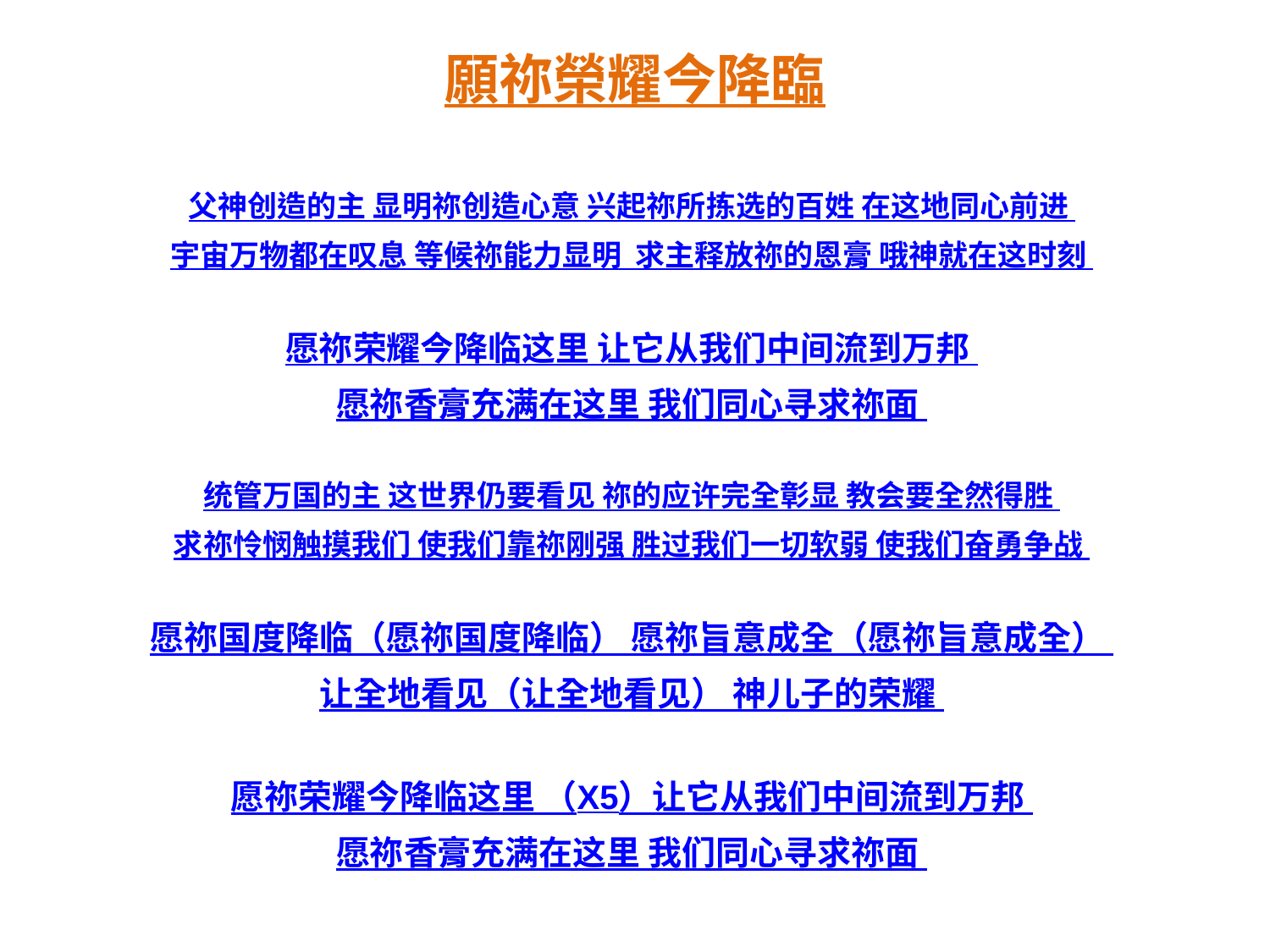

# 願祢榮耀今降臨
父神创造的主 显明祢创造心意 兴起祢所拣选的百姓 在这地同心前进
宇宙万物都在叹息 等候祢能力显明  求主释放祢的恩膏 哦神就在这时刻

愿祢荣耀今降临这里 让它从我们中间流到万邦
愿祢香膏充满在这里 我们同心寻求祢面

统管万国的主 这世界仍要看见 祢的应许完全彰显 教会要全然得胜
求祢怜悯触摸我们 使我们靠祢刚强 胜过我们一切软弱 使我们奋勇争战

愿祢国度降临（愿祢国度降临） 愿祢旨意成全（愿祢旨意成全）
让全地看见（让全地看见） 神儿子的荣耀

愿祢荣耀今降临这里 （X5）让它从我们中间流到万邦
愿祢香膏充满在这里 我们同心寻求祢面